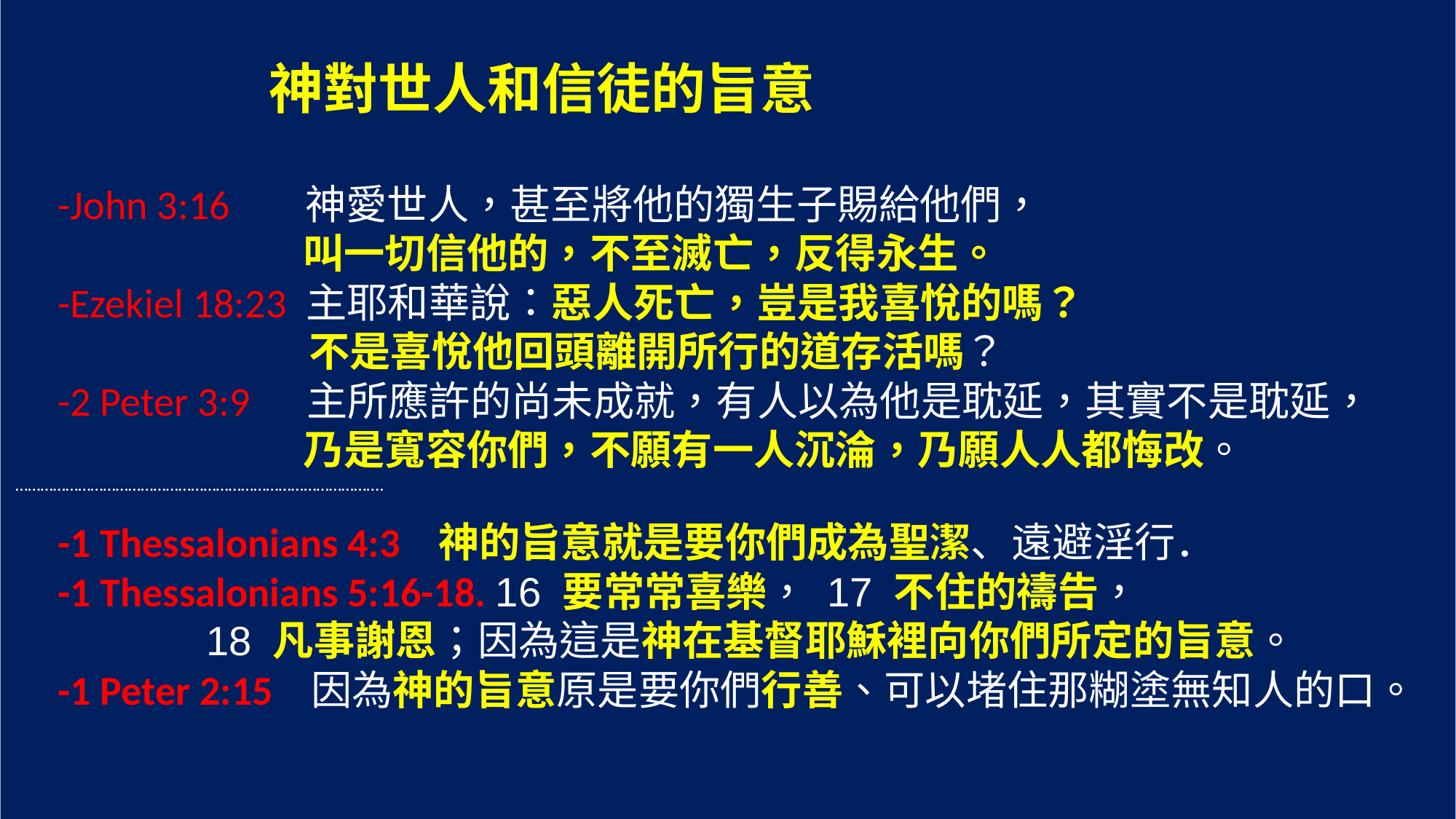

神對世人和信徒的旨意

     -John 3:16       神愛世人，甚至將他的獨生子賜給他們，
                               叫一切信他的，不至滅亡，反得永生。
     -Ezekiel 18:23 主耶和華說：惡人死亡，豈是我喜悅的嗎？
                               不是喜悅他回頭離開所行的道存活嗎？
     -2 Peter 3:9     主所應許的尚未成就，有人以為他是耽延，其實不是耽延，
                               乃是寬容你們，不願有一人沉淪，乃願人人都悔改。
 …………………………………………………………………………….

     -1 Thessalonians 4:3   神的旨意就是要你們成為聖潔、遠避淫行．
     -1 Thessalonians 5:16-18. 16 要常常喜樂， 17 不住的禱告，
                 18 凡事謝恩；因為這是神在基督耶穌裡向你們所定的旨意。
     -1 Peter 2:15   因為神的旨意原是要你們行善、可以堵住那糊塗無知人的口。